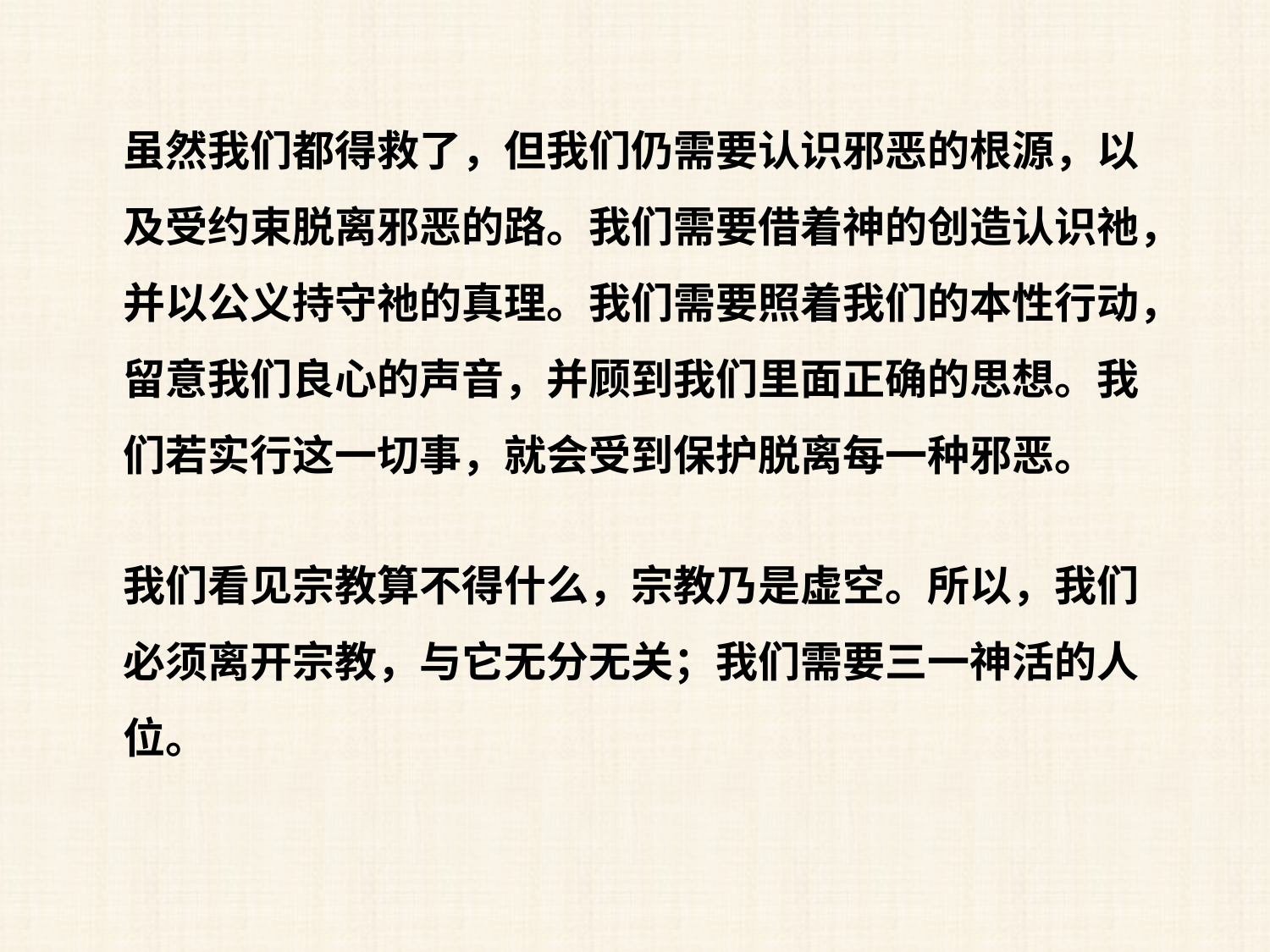

虽然我们都得救了，但我们仍需要认识邪恶的根源，以及受约束脱离邪恶的路。我们需要借着神的创造认识祂，并以公义持守祂的真理。我们需要照着我们的本性行动，留意我们良心的声音，并顾到我们里面正确的思想。我们若实行这一切事，就会受到保护脱离每一种邪恶。

我们看见宗教算不得什么，宗教乃是虚空。所以，我们必须离开宗教，与它无分无关；我们需要三一神活的人位。